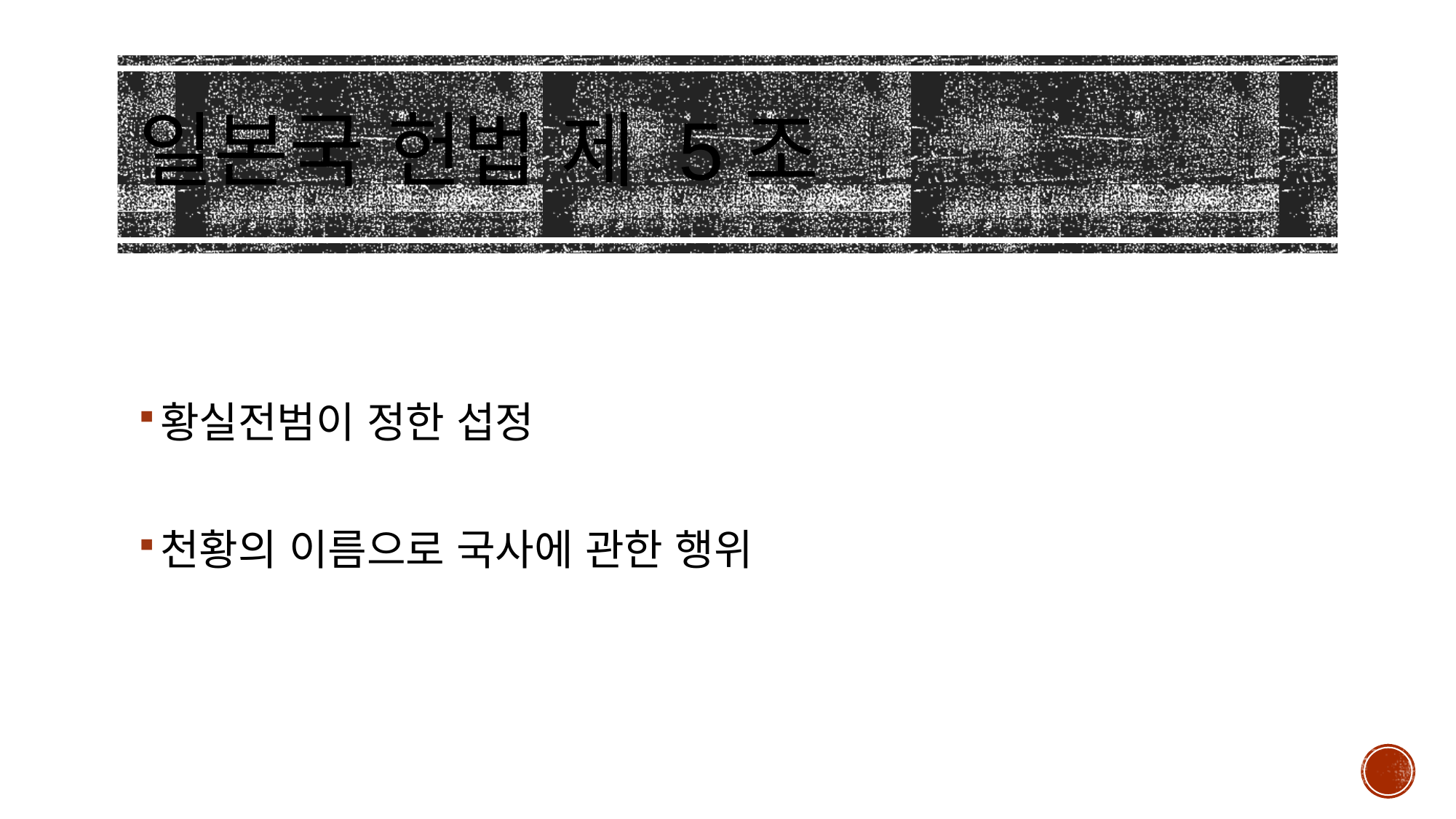

# 일본국 헌법 제 5조

황실전범이 정한 섭정

천황의 이름으로 국사에 관한 행위